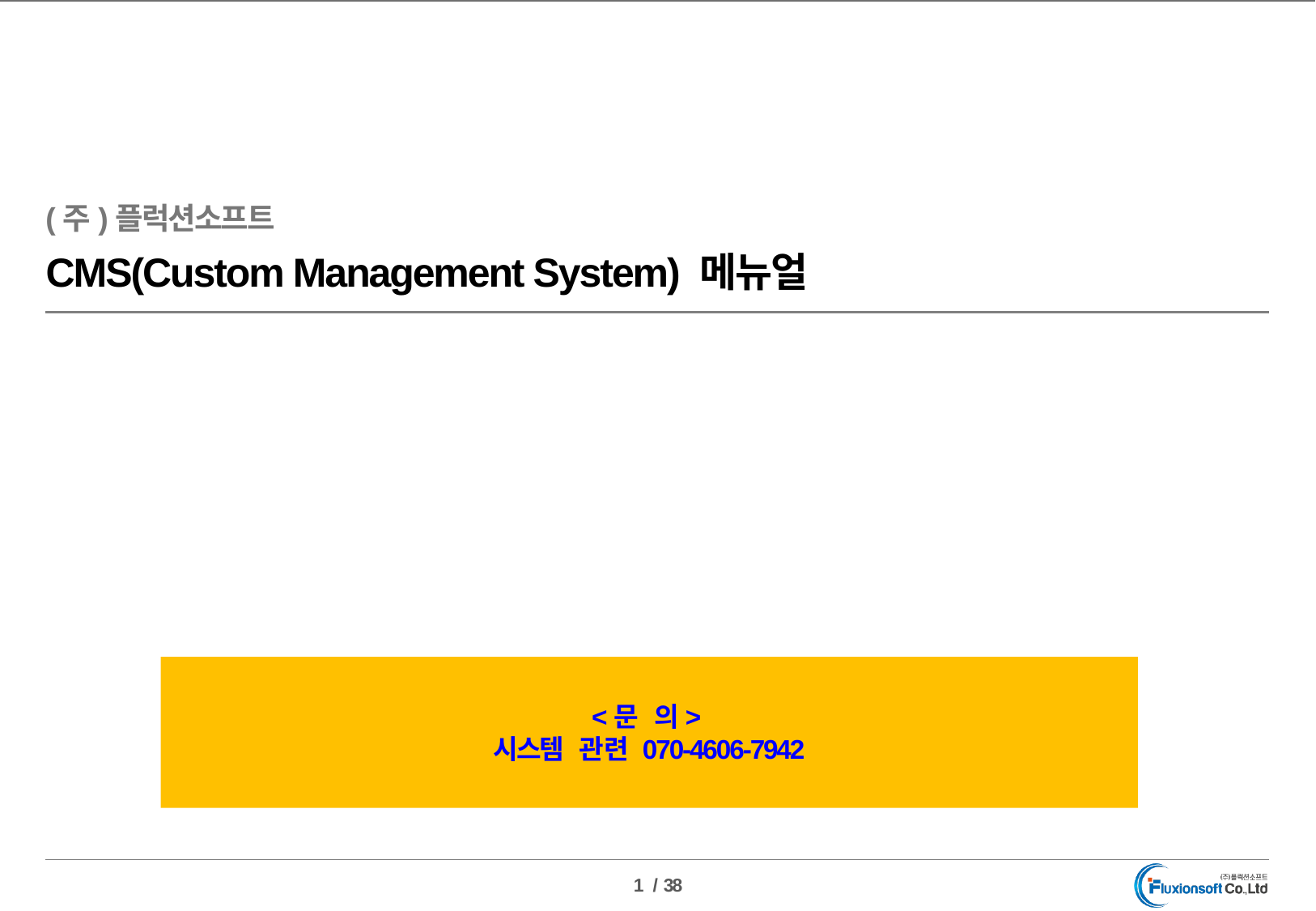

(주)플럭션소프트
CMS(Custom Management System) 메뉴얼
<문   의>
시스템  관련 070-4606-7942